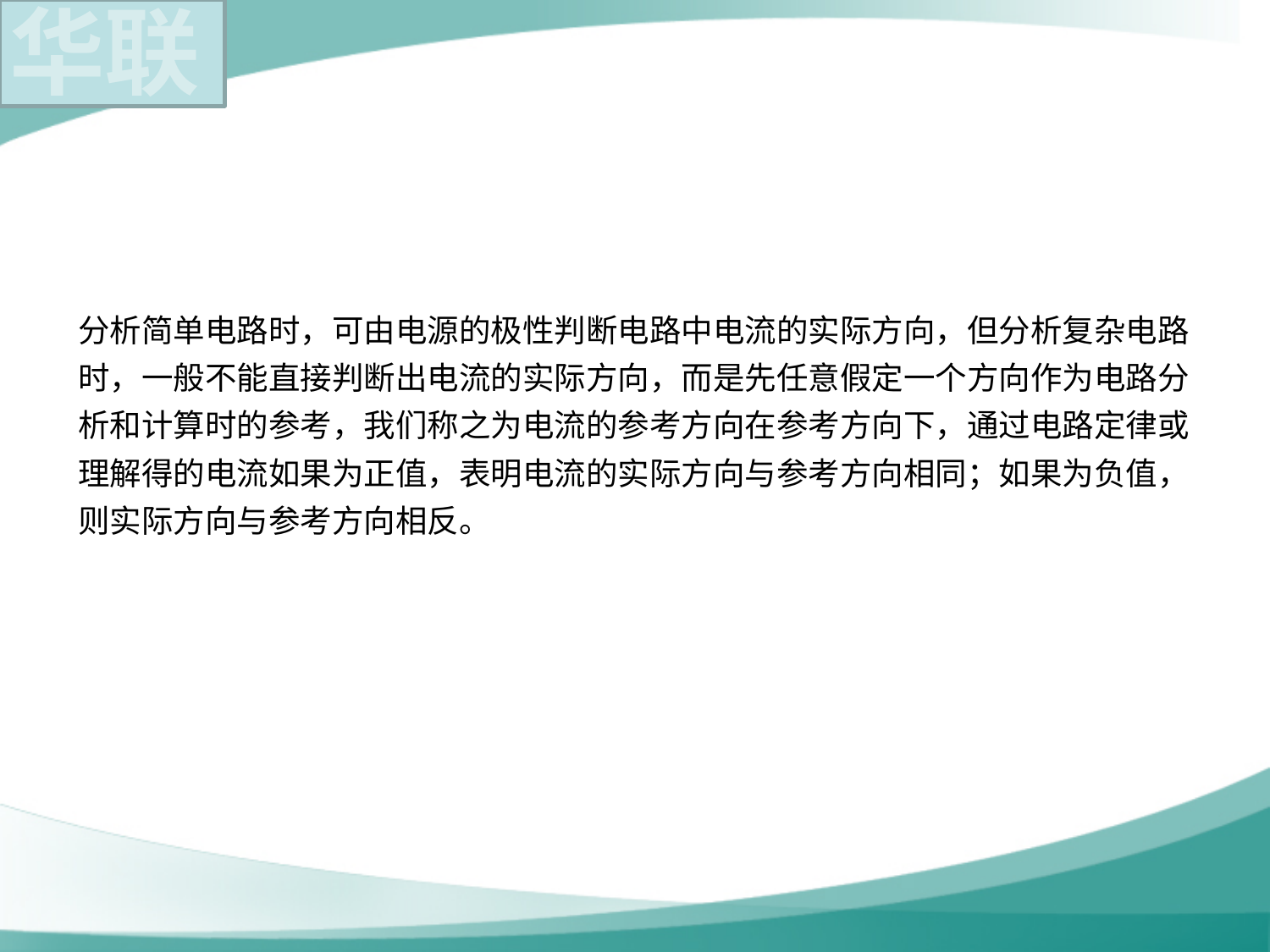

分析简单电路时，可由电源的极性判断电路中电流的实际方向，但分析复杂电路时，一般不能直接判断出电流的实际方向，而是先任意假定一个方向作为电路分析和计算时的参考，我们称之为电流的参考方向在参考方向下，通过电路定律或理解得的电流如果为正值，表明电流的实际方向与参考方向相同；如果为负值，则实际方向与参考方向相反。